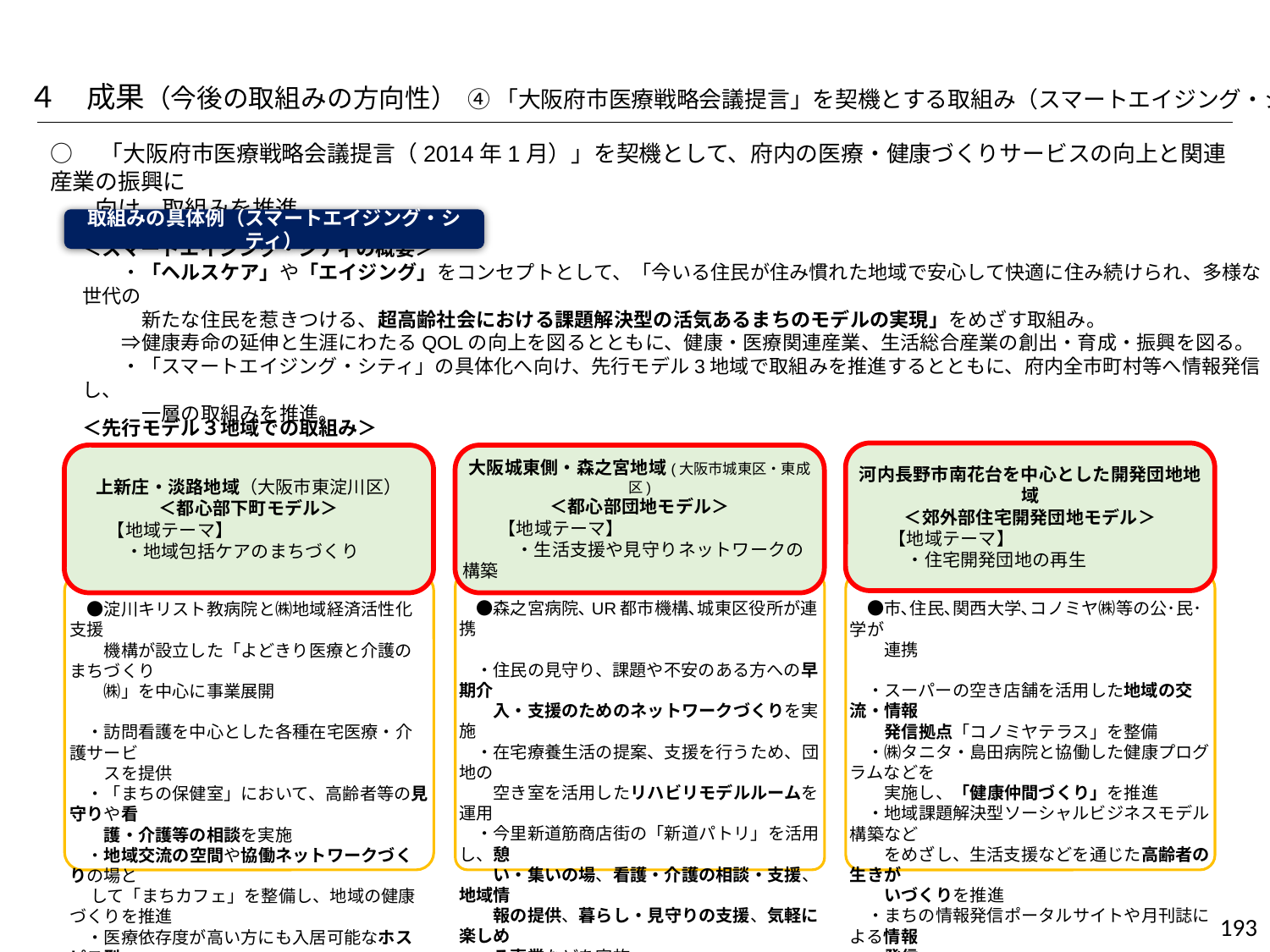

４　成果（今後の取組みの方向性）
④「大阪府市医療戦略会議提言」を契機とする取組み（スマートエイジング・シティ）
○　「大阪府市医療戦略会議提言（2014年1月）」を契機として、府内の医療・健康づくりサービスの向上と関連産業の振興に
　　向け、取組みを推進。
取組みの具体例（スマートエイジング・シティ）
＜スマートエイジング・シティの概要＞
　　・「ヘルスケア」や「エイジング」をコンセプトとして、「今いる住民が住み慣れた地域で安心して快適に住み続けられ、多様な世代の
　　　新たな住民を惹きつける、超高齢社会における課題解決型の活気あるまちのモデルの実現」をめざす取組み。
　　⇒健康寿命の延伸と生涯にわたるQOLの向上を図るとともに、健康・医療関連産業、生活総合産業の創出・育成・振興を図る。
　　・「スマートエイジング・シティ」の具体化へ向け、先行モデル3地域で取組みを推進するとともに、府内全市町村等へ情報発信し、
　　　一層の取組みを推進。
＜先行モデル３地域での取組み＞
河内長野市南花台を中心とした開発団地地域
＜郊外部住宅開発団地モデル＞
　　【地域テーマ】
　　　・住宅開発団地の再生
上新庄・淡路地域（大阪市東淀川区）
＜都心部下町モデル＞
　　【地域テーマ】
　　　・地域包括ケアのまちづくり
大阪城東側・森之宮地域(大阪市城東区・東成区)
＜都心部団地モデル＞
　　【地域テーマ】
　　　・生活支援や見守りネットワークの構築

　●淀川キリスト教病院と㈱地域経済活性化支援
　　機構が設立した「よどきり医療と介護のまちづくり
　　㈱」を中心に事業展開

　・訪問看護を中心とした各種在宅医療・介護サービ
　　スを提供
　・「まちの保健室」において、高齢者等の見守りや看
　　護・介護等の相談を実施
　・地域交流の空間や協働ネットワークづくりの場と
　 して「まちカフェ」を整備し、地域の健康づくりを推進
　・医療依存度が高い方にも入居可能なホスピス型
　　賃貸住宅「かんご庵」を整備

　●市､住民､関西大学､コノミヤ㈱等の公･民･学が
　　連携

　・スーパーの空き店舗を活用した地域の交流・情報
　　発信拠点「コノミヤテラス」を整備
　・㈱タニタ・島田病院と協働した健康プログラムなどを
　　実施し、「健康仲間づくり」を推進
　・地域課題解決型ソーシャルビジネスモデル構築など
　　をめざし、生活支援などを通じた高齢者の生きが
　　いづくりを推進
　・まちの情報発信ポータルサイトや月刊誌による情報
　　発信

　●森之宮病院､UR都市機構､城東区役所が連携

　・住民の見守り、課題や不安のある方への早期介
　　入・支援のためのネットワークづくりを実施
　・在宅療養生活の提案、支援を行うため、団地の
　　空き室を活用したリハビリモデルルームを運用
　・今里新道筋商店街の「新道パトリ」を活用し、憩
　　い・集いの場、看護・介護の相談・支援、地域情
　　報の提供、暮らし・見守りの支援、気軽に楽しめ
　　る事業などを実施
193